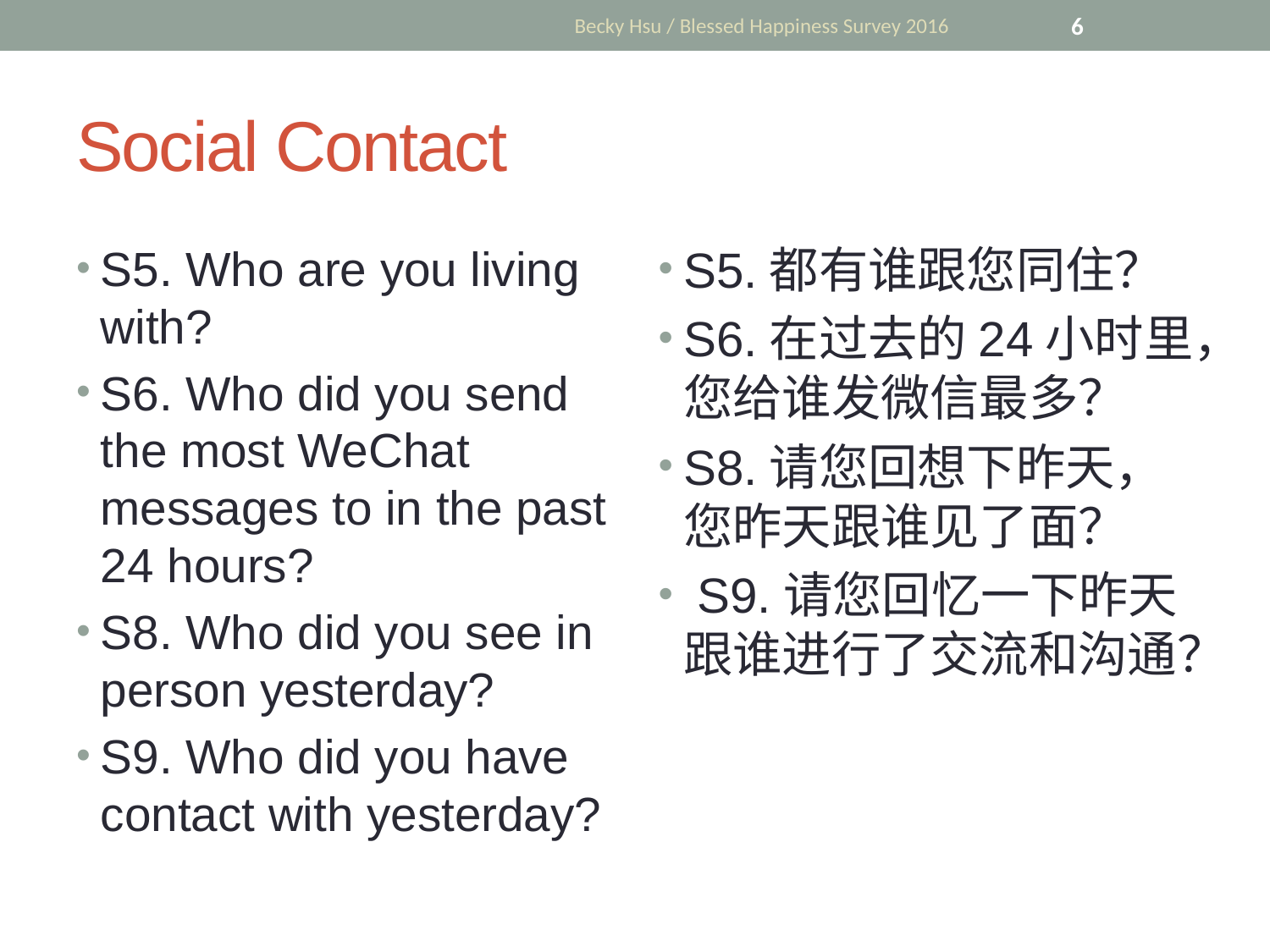

Becky Hsu / Blessed Happiness Survey 2016
6
# Social Contact
S5. Who are you living with?
S6. Who did you send the most WeChat messages to in the past 24 hours?
S8. Who did you see in person yesterday?
S9. Who did you have contact with yesterday?
S5.都有谁跟您同住？
S6.在过去的24小时里，您给谁发微信最多？
S8.请您回想下昨天，您昨天跟谁见了面？
 S9.请您回忆一下昨天跟谁进行了交流和沟通？